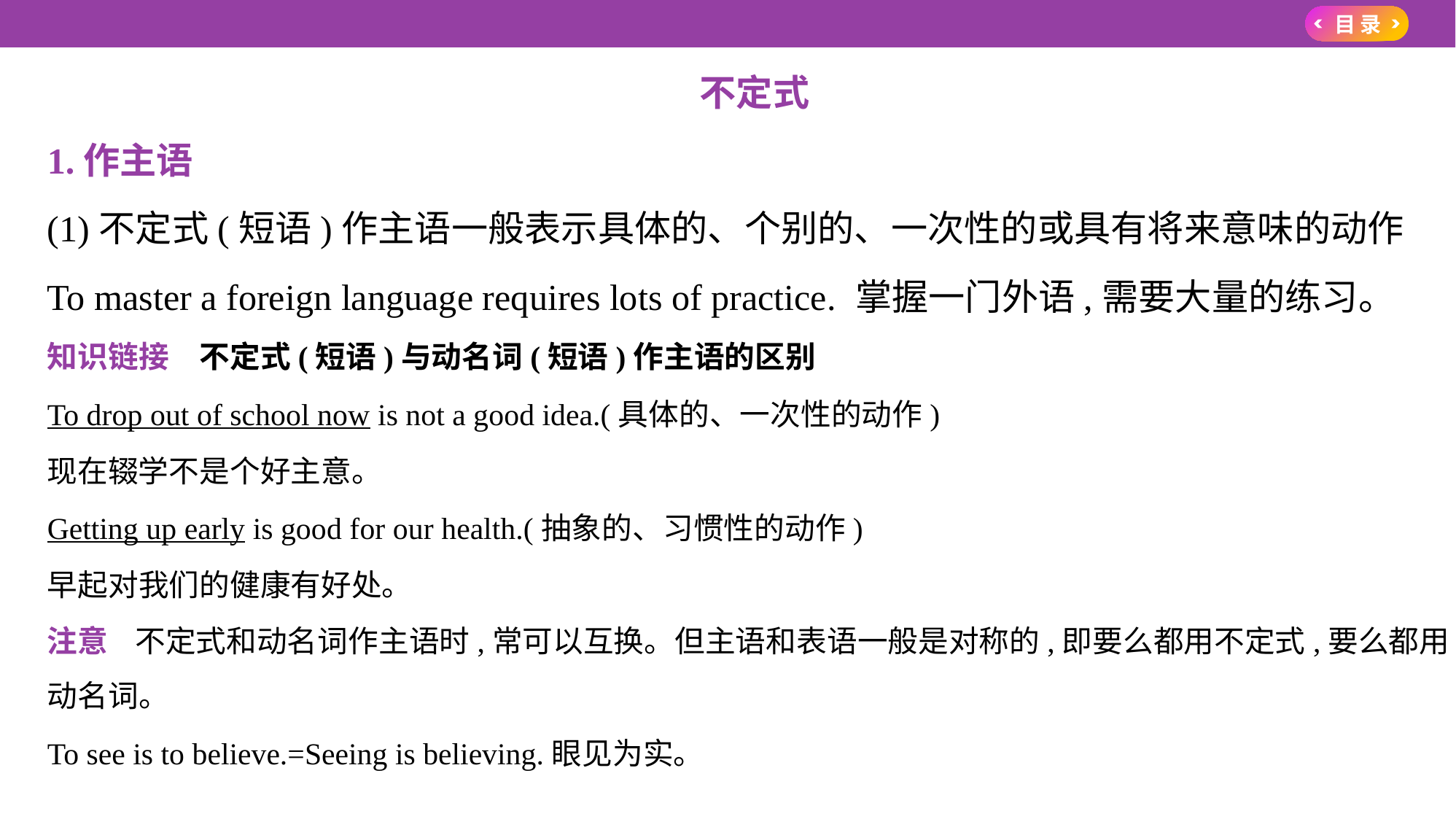

不定式
1.作主语
(1)不定式(短语)作主语一般表示具体的、个别的、一次性的或具有将来意味的动作
To master a foreign language requires lots of practice. 掌握一门外语,需要大量的练习。
知识链接　不定式(短语)与动名词(短语)作主语的区别
To drop out of school now is not a good idea.(具体的、一次性的动作)
现在辍学不是个好主意。
Getting up early is good for our health.(抽象的、习惯性的动作)
早起对我们的健康有好处。
注意    不定式和动名词作主语时,常可以互换。但主语和表语一般是对称的,即要么都用不定式,要么都用动名词。
To see is to believe.=Seeing is believing.眼见为实。